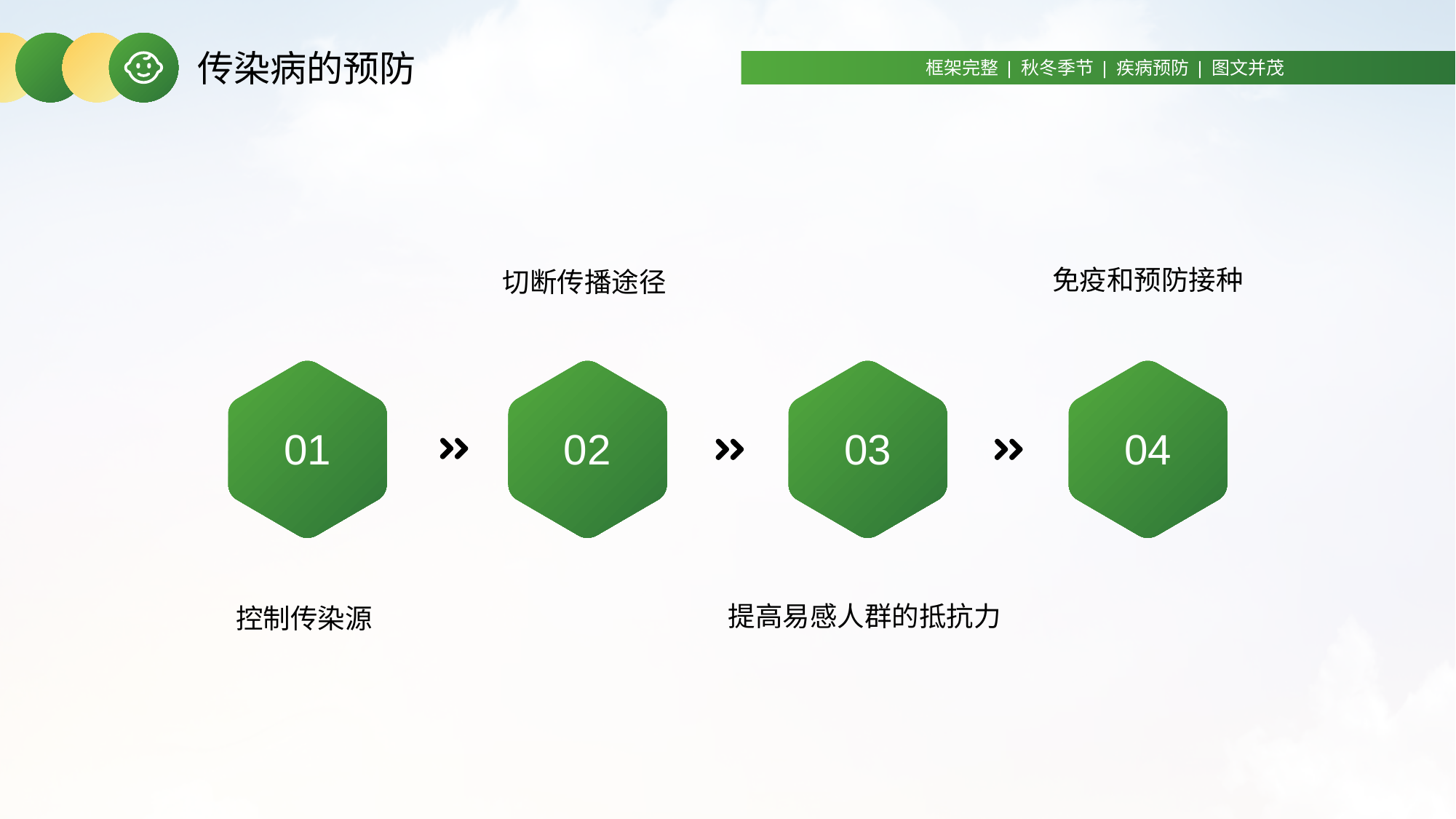

传染病的预防
框架完整 | 秋冬季节 | 疾病预防 | 图文并茂

免疫和预防接种
切断传播途径

01

02

03

04

提高易感人群的抵抗力
控制传染源